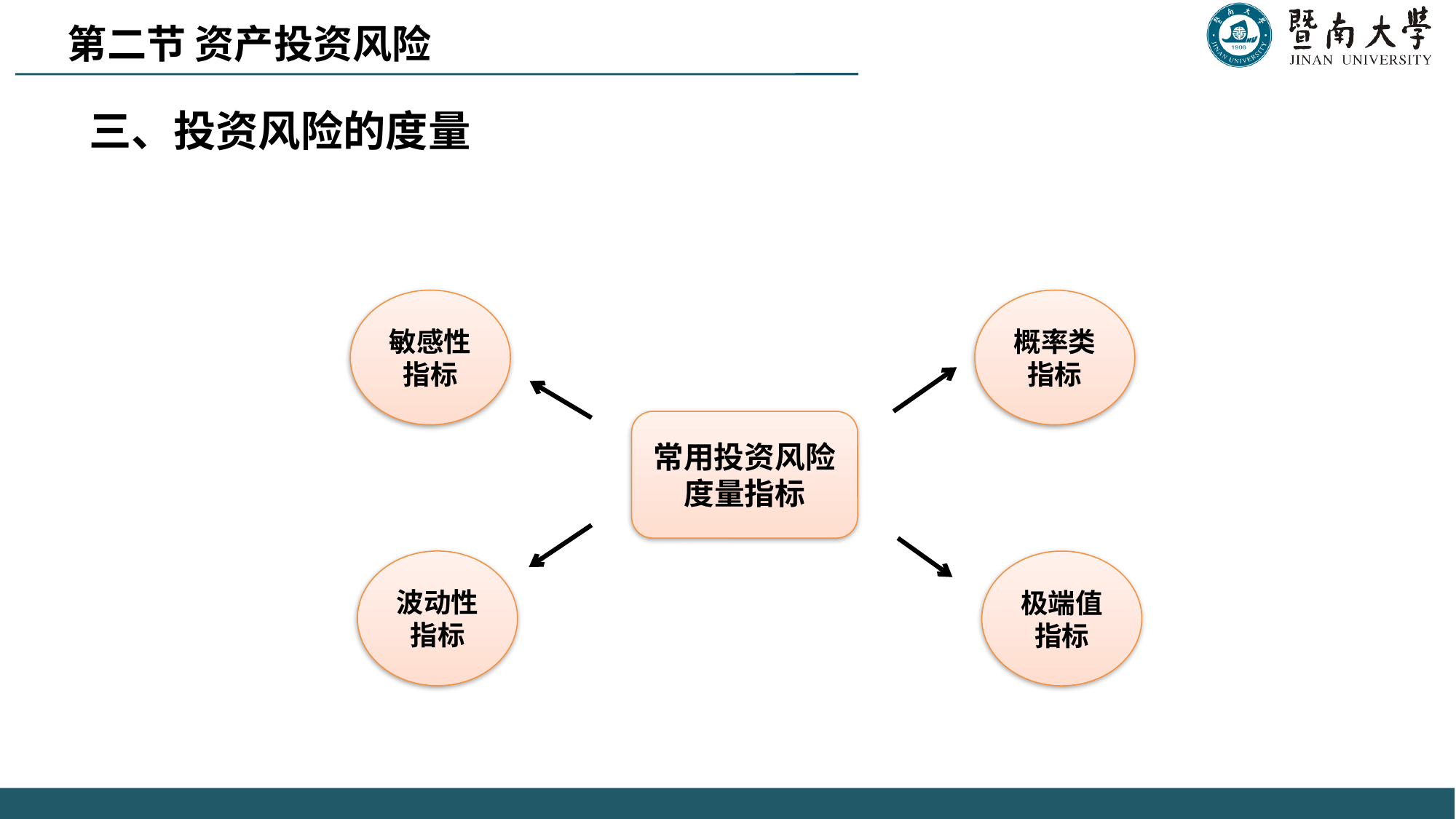

第二节 资产投资风险
三、投资风险的度量
敏感性指标
概率类指标
常用投资风险度量指标
波动性指标
极端值指标